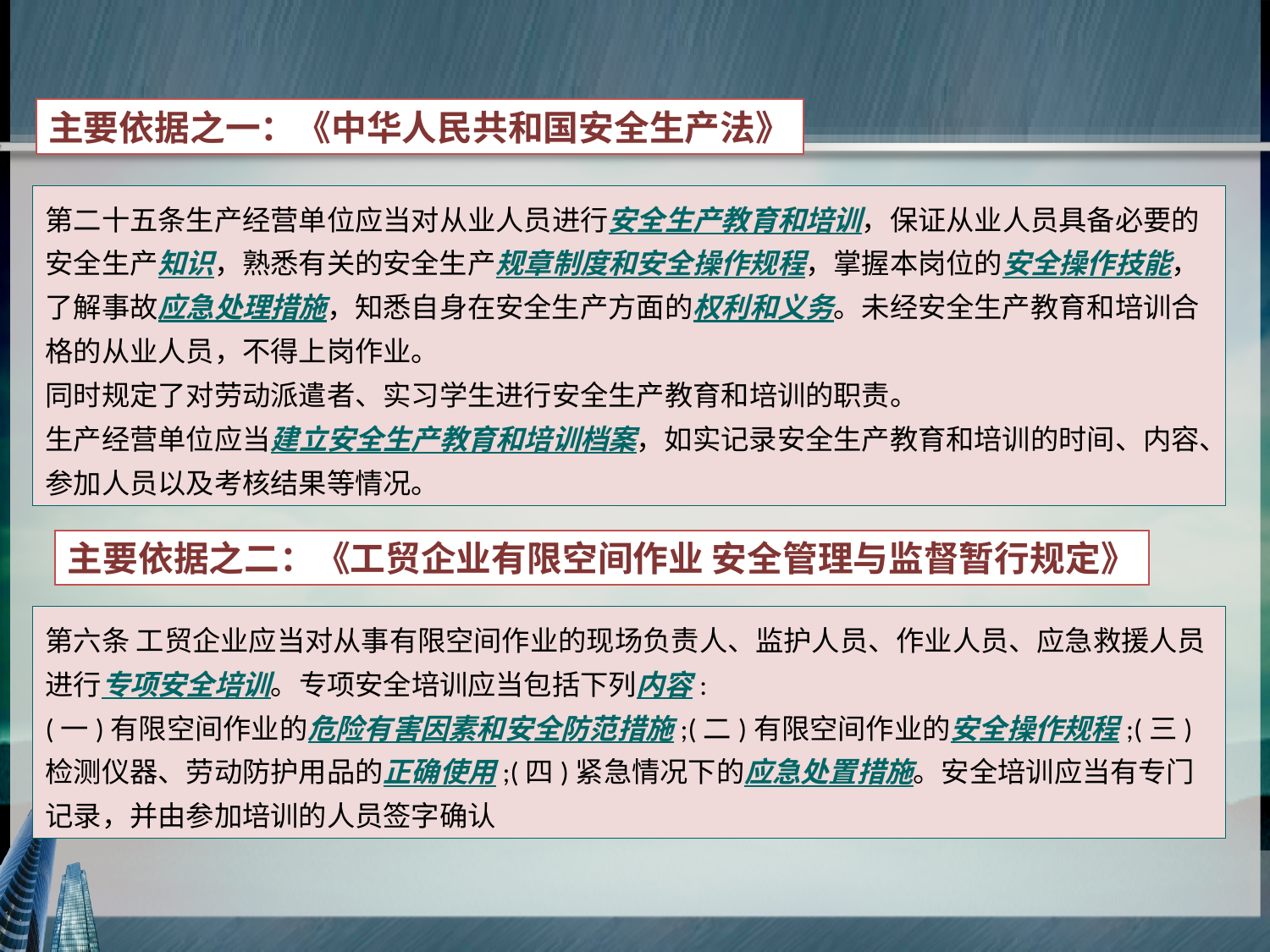

主要依据之一：《中华人民共和国安全生产法》
第二十五条生产经营单位应当对从业人员进行安全生产教育和培训，保证从业人员具备必要的安全生产知识，熟悉有关的安全生产规章制度和安全操作规程，掌握本岗位的安全操作技能，了解事故应急处理措施，知悉自身在安全生产方面的权利和义务。未经安全生产教育和培训合格的从业人员，不得上岗作业。
同时规定了对劳动派遣者、实习学生进行安全生产教育和培训的职责。
生产经营单位应当建立安全生产教育和培训档案，如实记录安全生产教育和培训的时间、内容、参加人员以及考核结果等情况。
主要依据之二：《工贸企业有限空间作业 安全管理与监督暂行规定》
第六条 工贸企业应当对从事有限空间作业的现场负责人、监护人员、作业人员、应急救援人员进行专项安全培训。专项安全培训应当包括下列内容:
(一)有限空间作业的危险有害因素和安全防范措施;(二)有限空间作业的安全操作规程;(三)检测仪器、劳动防护用品的正确使用;(四)紧急情况下的应急处置措施。安全培训应当有专门记录，并由参加培训的人员签字确认